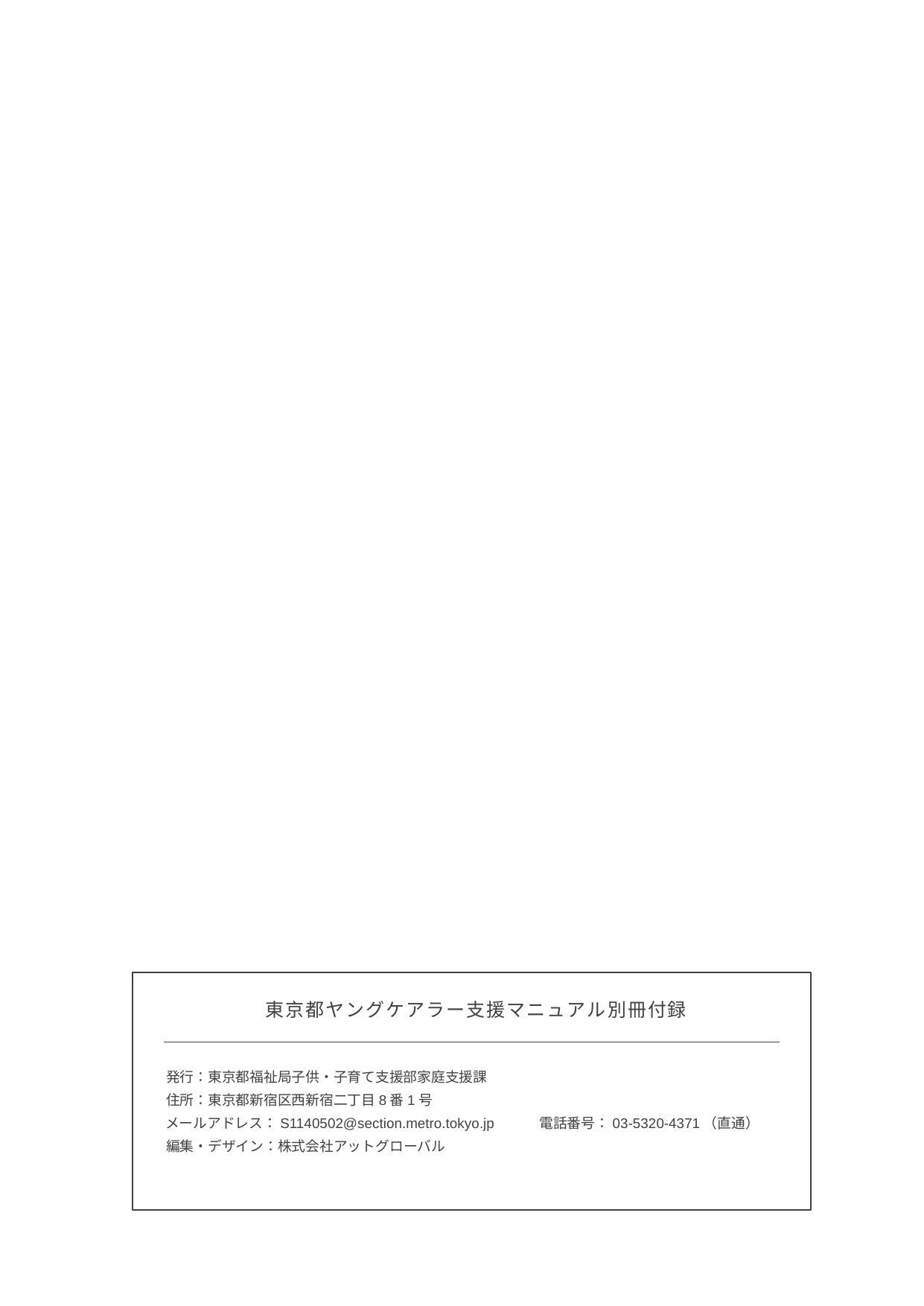

東京都ヤングケアラー支援マニュアル別冊付録

発行：東京都福祉局子供・子育て支援部家庭支援課
住所：東京都新宿区西新宿二丁目8番1号
メールアドレス：S1140502@section.metro.tokyo.jp　　　電話番号：03-5320-4371（直通）
編集・デザイン：株式会社アットグローバル